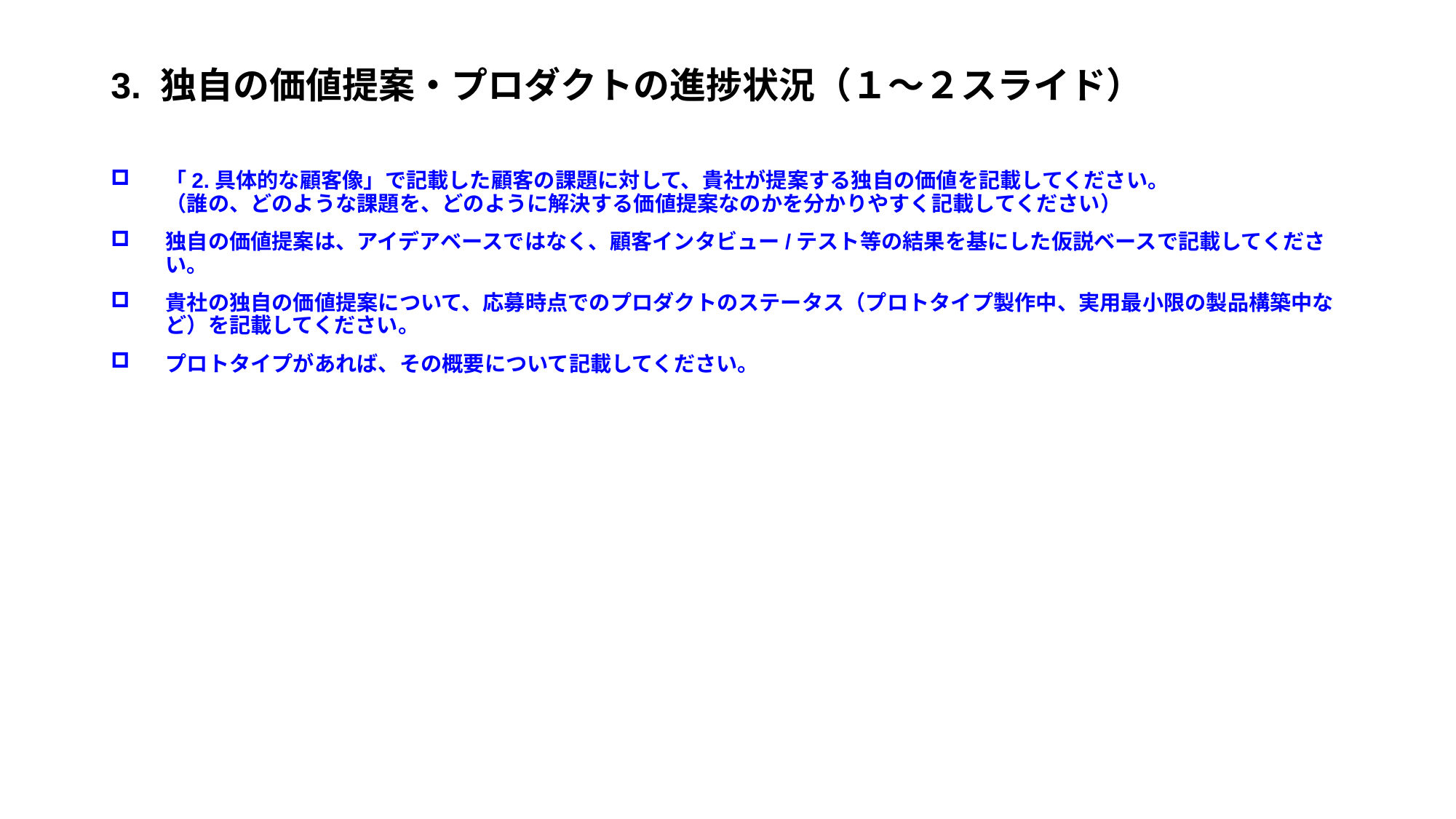

# 3. 独自の価値提案・プロダクトの進捗状況（１～２スライド）
「2.具体的な顧客像」で記載した顧客の課題に対して、貴社が提案する独自の価値を記載してください。
（誰の、どのような課題を、どのように解決する価値提案なのかを分かりやすく記載してください）
独自の価値提案は、アイデアベースではなく、顧客インタビュー/テスト等の結果を基にした仮説ベースで記載してください。
貴社の独自の価値提案について、応募時点でのプロダクトのステータス（プロトタイプ製作中、実用最小限の製品構築中など）を記載してください。
プロトタイプがあれば、その概要について記載してください。